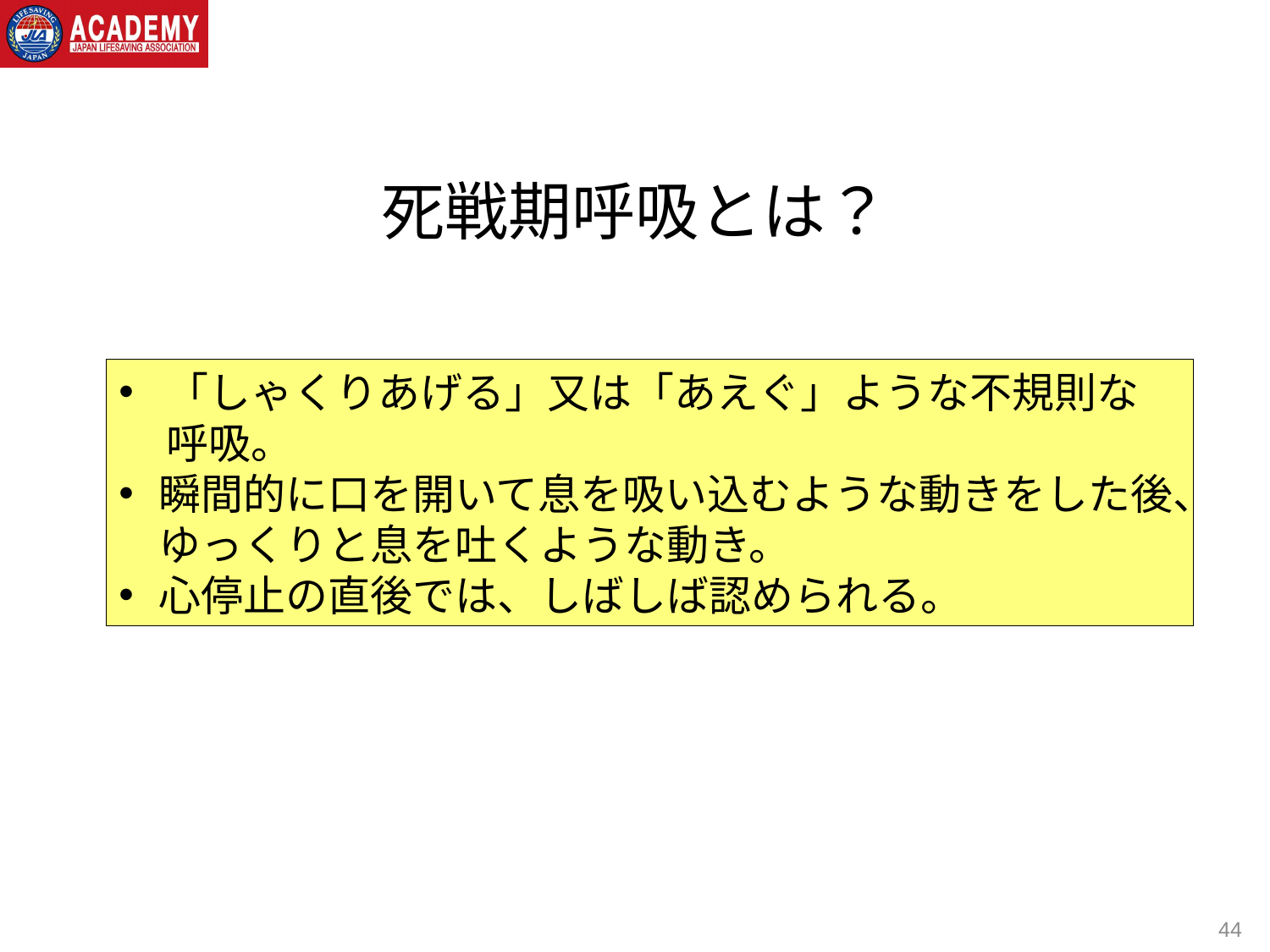

死戦期呼吸とは？
「しゃくりあげる」又は「あえぐ」ような不規則な呼吸。
瞬間的に口を開いて息を吸い込むような動きをした後、ゆっくりと息を吐くような動き。
心停止の直後では、しばしば認められる。
44